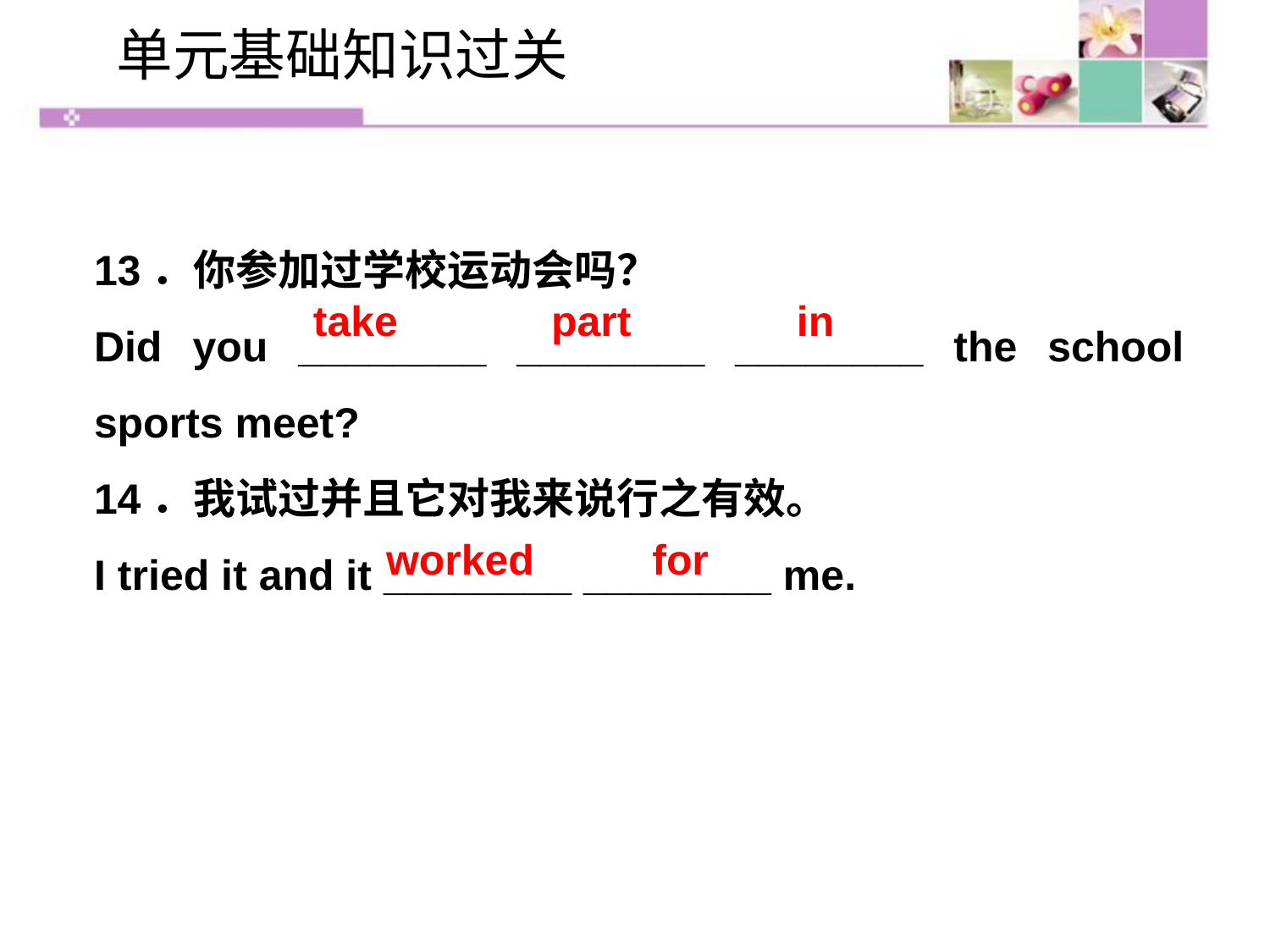

单元基础知识过关
13．你参加过学校运动会吗？
Did you ________ ________ ________ the school sports meet?
14．我试过并且它对我来说行之有效。
I tried it and it ________ ________ me.
take             part              in
worked          for